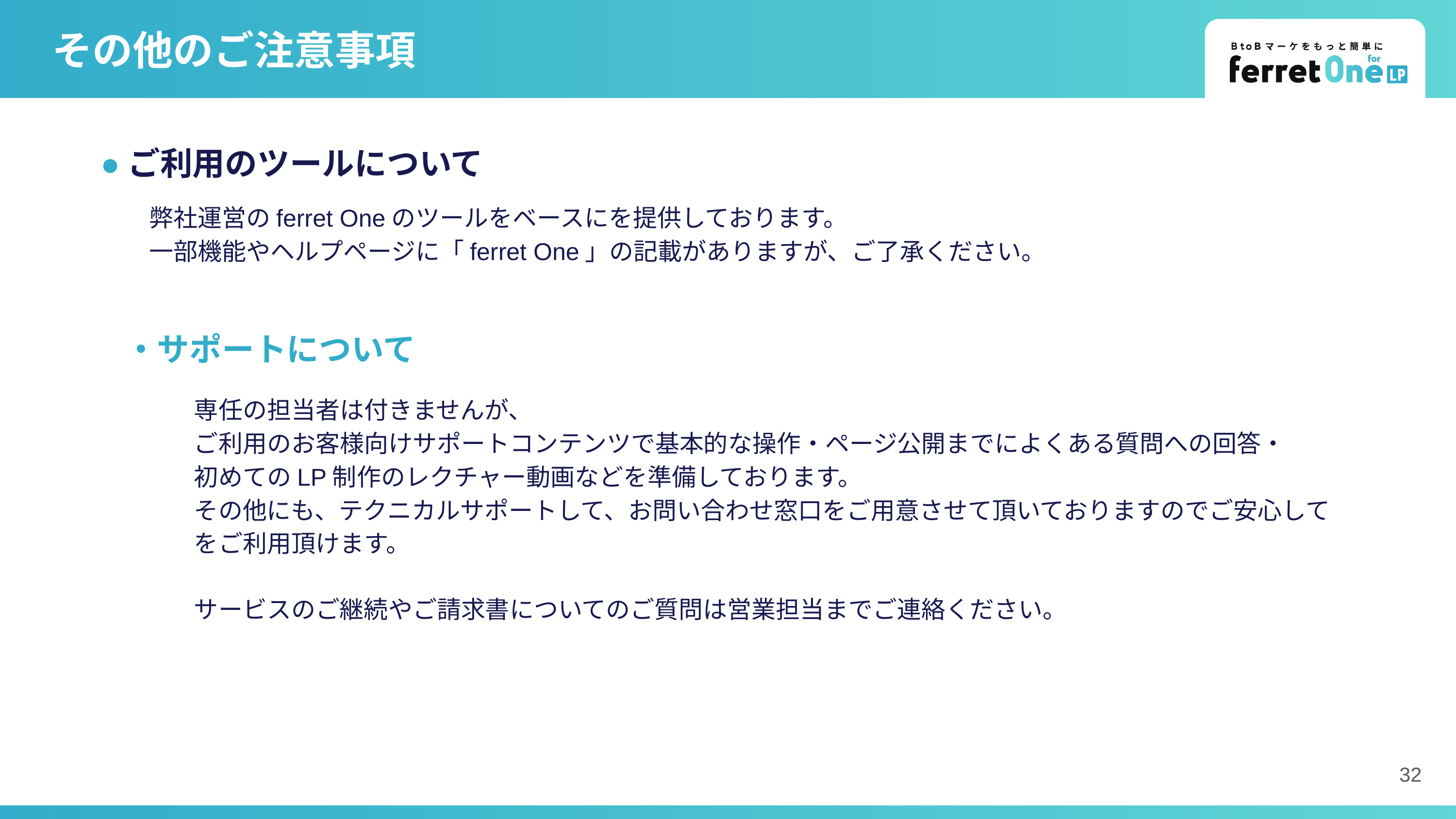

# その他のご注意事項
●ご利用のツールについて
弊社運営のferret Oneのツールをベースにを提供しております。
一部機能やヘルプページに「ferret One」の記載がありますが、ご了承ください。
・サポートについて
専任の担当者は付きませんが、
ご利用のお客様向けサポートコンテンツで基本的な操作・ページ公開までによくある質問への回答・
初めてのLP制作のレクチャー動画などを準備しております。
その他にも、テクニカルサポートして、お問い合わせ窓口をご用意させて頂いておりますのでご安心して
をご利用頂けます。
サービスのご継続やご請求書についてのご質問は営業担当までご連絡ください。
32